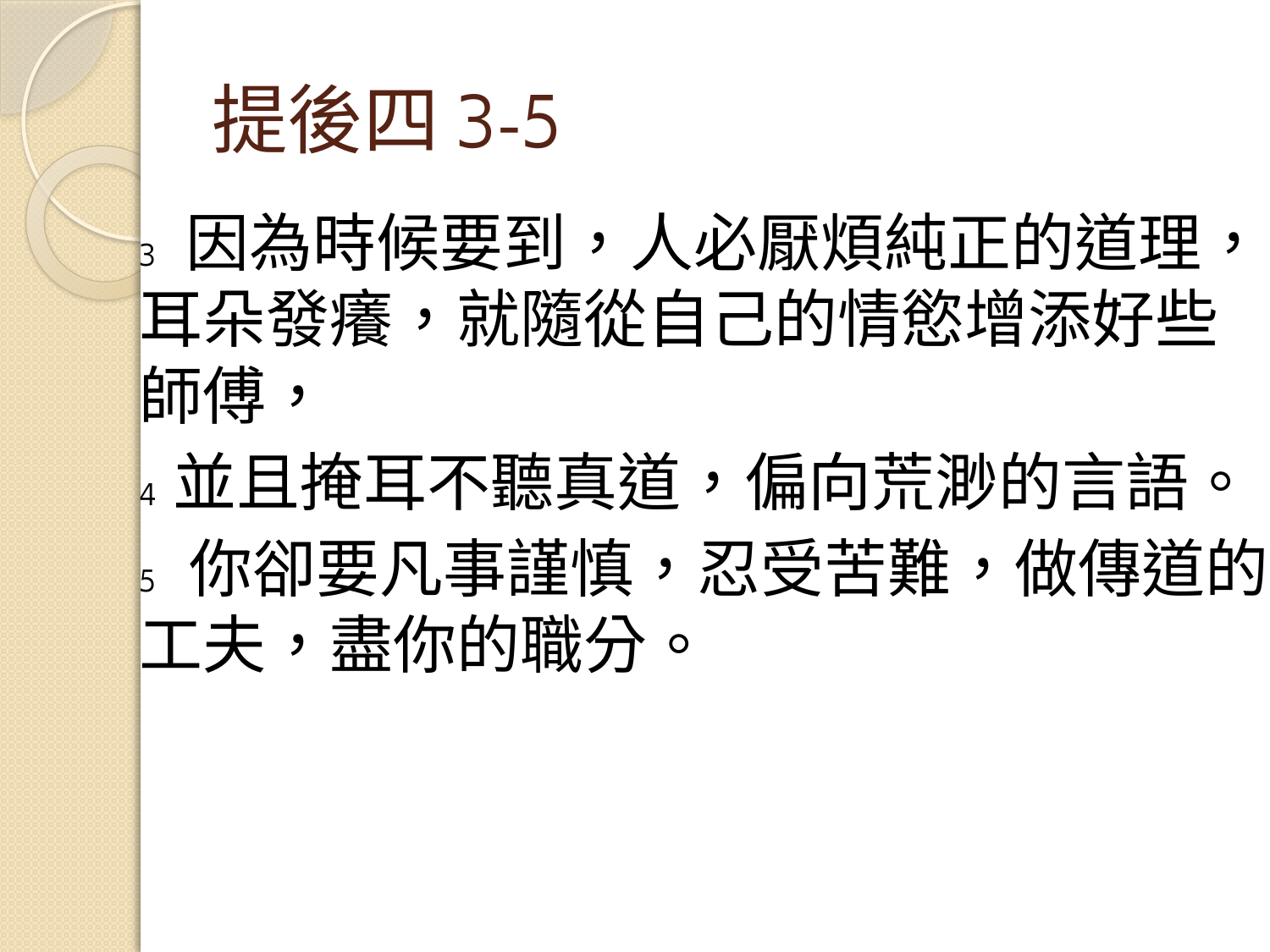

# 提後四3-5
3 因為時候要到，人必厭煩純正的道理，耳朵發癢，就隨從自己的情慾增添好些師傅，
4 並且掩耳不聽真道，偏向荒渺的言語。
5 你卻要凡事謹慎，忍受苦難，做傳道的工夫，盡你的職分。